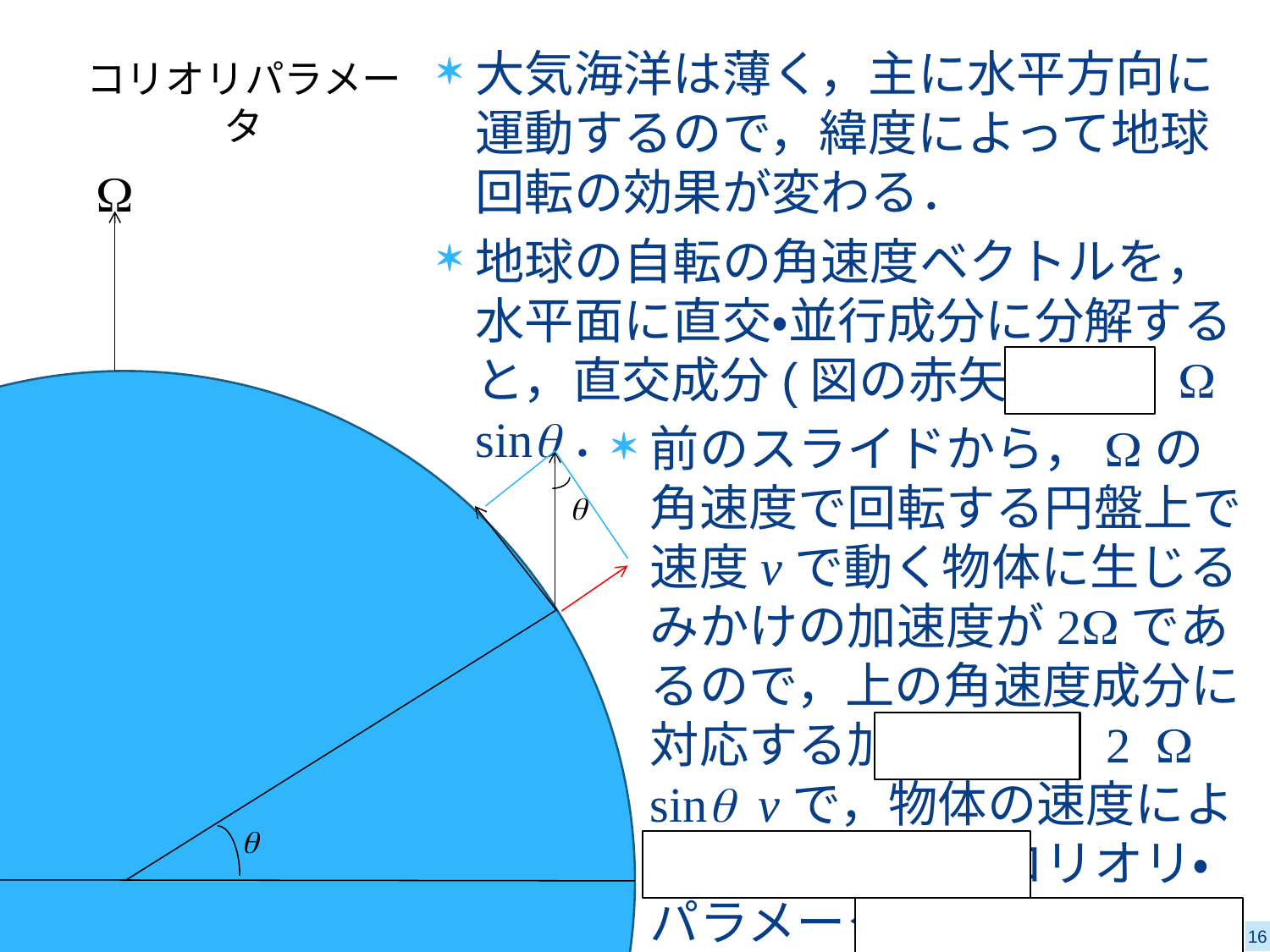

大気海洋は薄く，主に水平方向に運動するので，緯度によって地球回転の効果が変わる．
地球の自転の角速度ベクトルを，水平面に直交・並行成分に分解すると，直交成分(図の赤矢印）は Ω sinθ．
# コリオリパラメータ
Ω

前のスライドから，Ωの角速度で回転する円盤上で速度vで動く物体に生じるみかけの加速度が2Ωであるので，上の角速度成分に対応する加速度は，2 Ω sinθ vで，物体の速度によらない部分を　コリオリ・パラメータとよび，fで表す． f =2 Ω sin θ

θ

θ

16